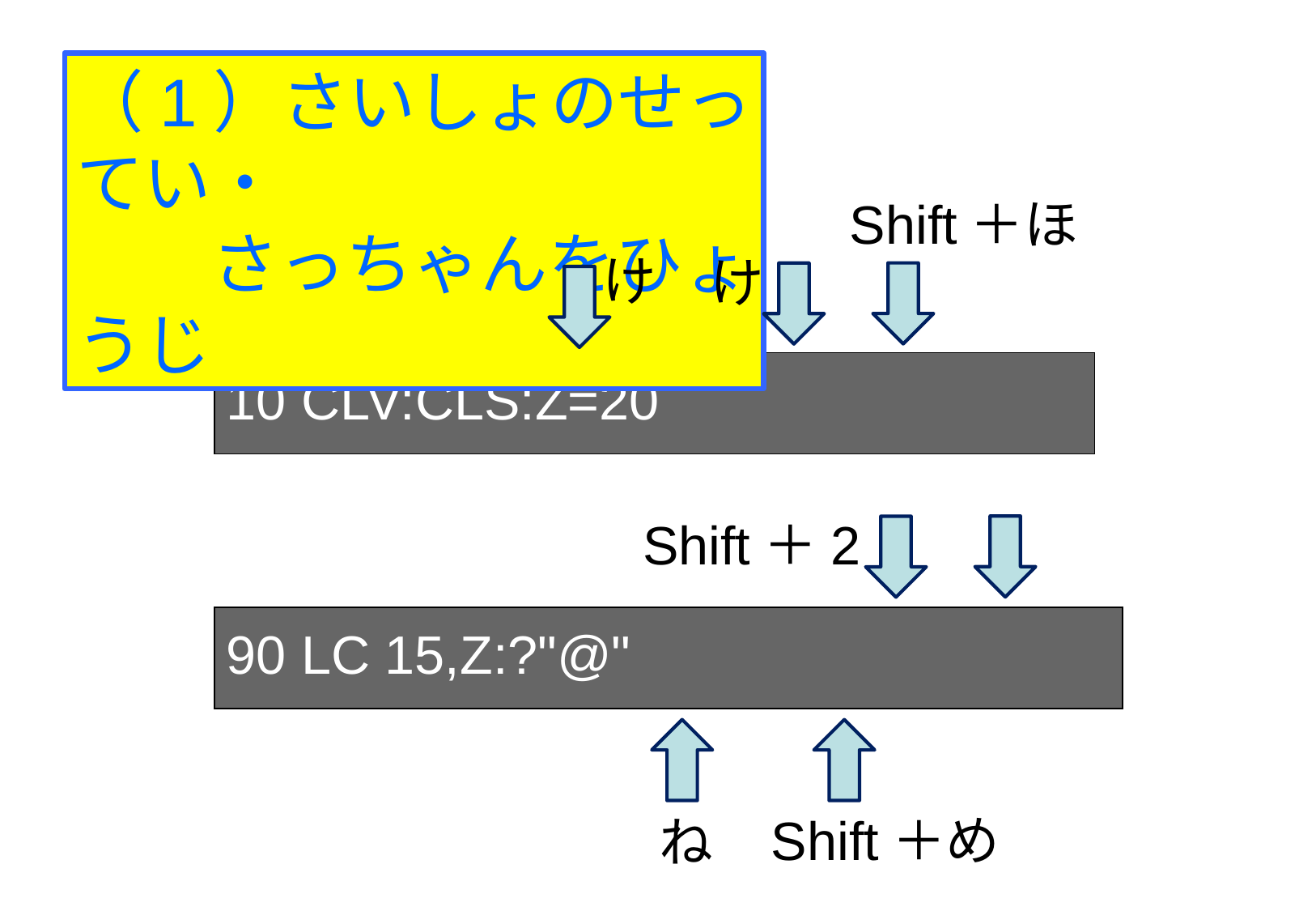

（1）さいしょのせってい・
　　さっちゃんをひょうじ
Shift＋ほ
け
け

10 CLV:CLS:Z=20
Shift＋2

90 LC 15,Z:?"@"

Shift＋め
ね